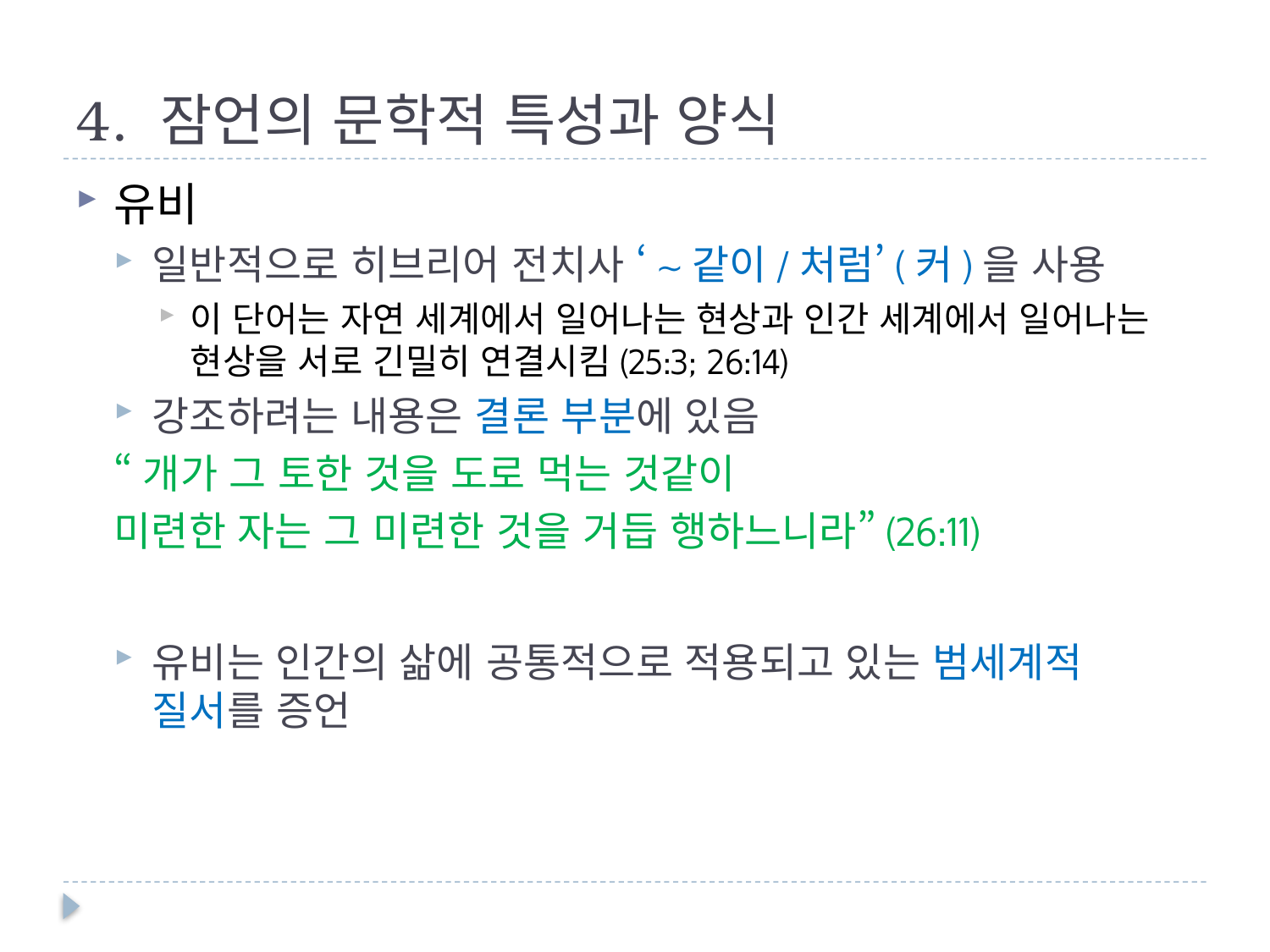

# 4. 잠언의 문학적 특성과 양식
유비
일반적으로 히브리어 전치사 ‘~같이/처럼’(커)을 사용
이 단어는 자연 세계에서 일어나는 현상과 인간 세계에서 일어나는 현상을 서로 긴밀히 연결시킴(25:3; 26:14)
강조하려는 내용은 결론 부분에 있음
“개가 그 토한 것을 도로 먹는 것같이
미련한 자는 그 미련한 것을 거듭 행하느니라”(26:11)

유비는 인간의 삶에 공통적으로 적용되고 있는 범세계적 질서를 증언